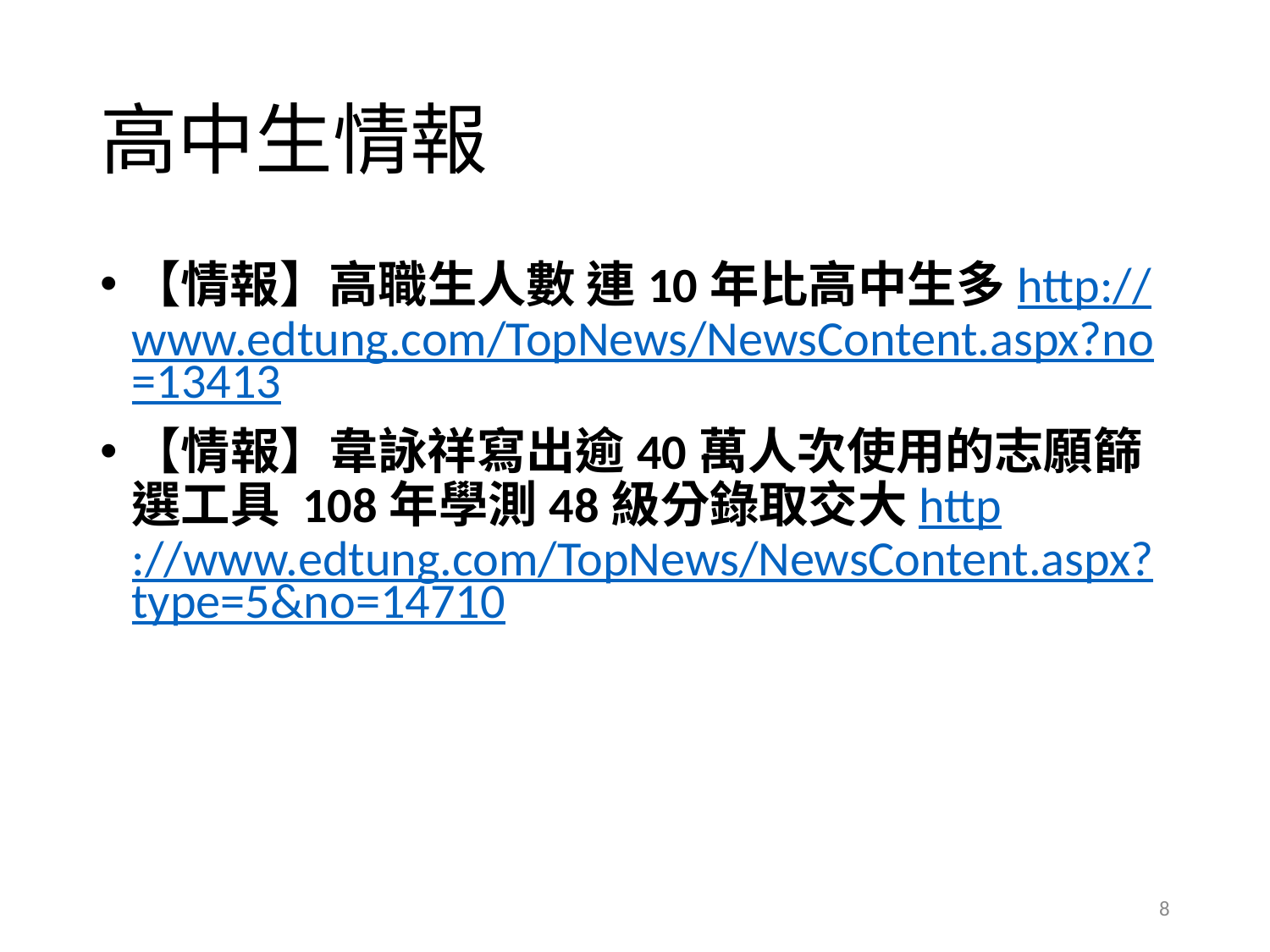

# 高中生情報
【情報】高職生人數 連10年比高中生多http://www.edtung.com/TopNews/NewsContent.aspx?no=13413
【情報】韋詠祥寫出逾40萬人次使用的志願篩選工具 108年學測48級分錄取交大http://www.edtung.com/TopNews/NewsContent.aspx?type=5&no=14710
8